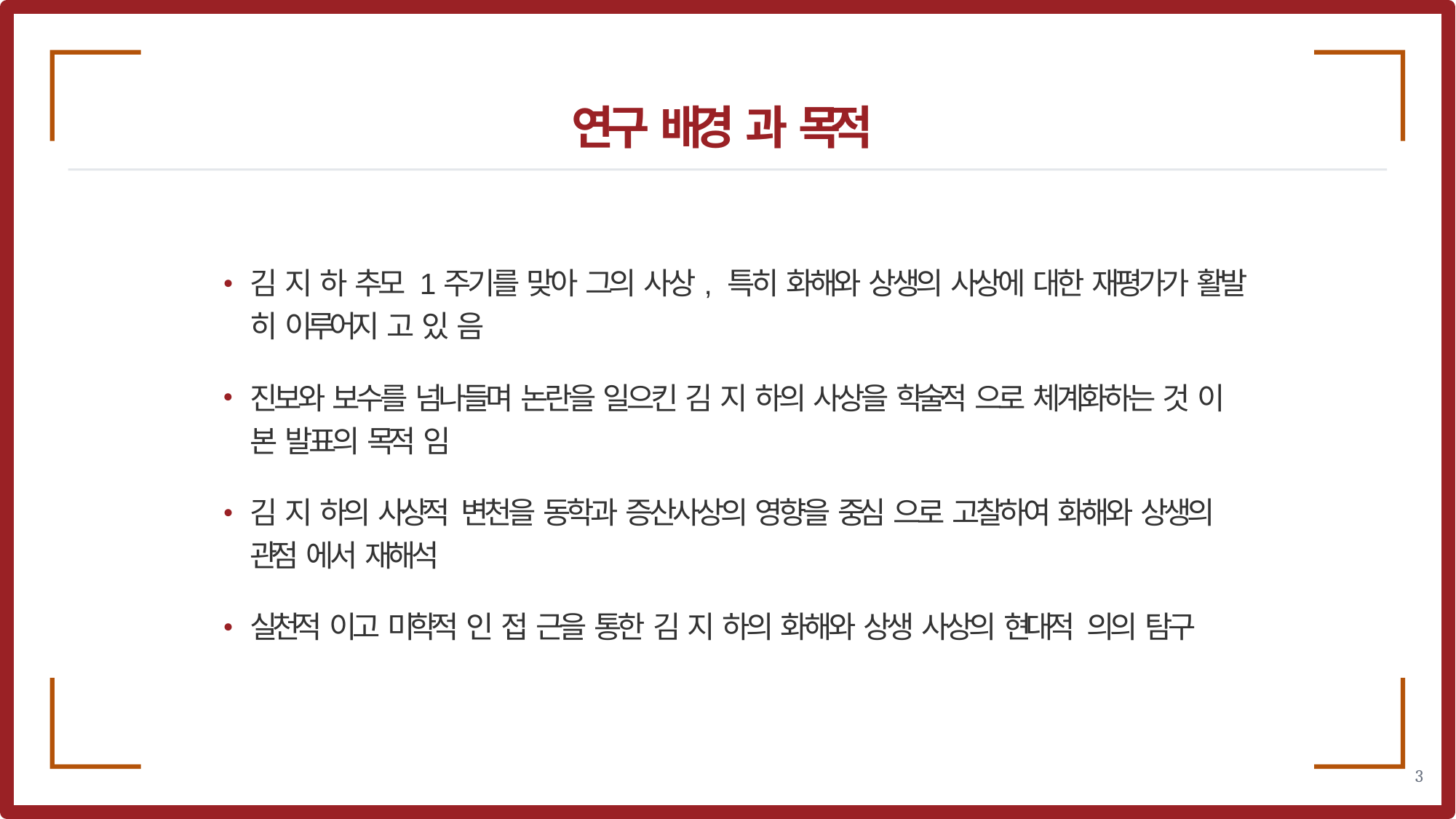

# 연구 배경 과 목적

김 지 하 추모 1주기를 맞아 그의 사상, 특히 화해와 상생의 사상에 대한 재평가가 활발 히 이루어지 고 있 음
•
진보와 보수를 넘나들며 논란을 일으킨 김 지 하의 사상을 학술적 으로 체계화하는 것 이 본 발표의 목적 임
김 지 하의 사상적 변천을 동학과 증산사상의 영향을 중심 으로 고찰하여 화해와 상생의 관점 에서 재해석
•
•
실천적 이고 미학적 인 접 근을 통한 김 지 하의 화해와 상생 사상의 현대적 의의 탐구
3